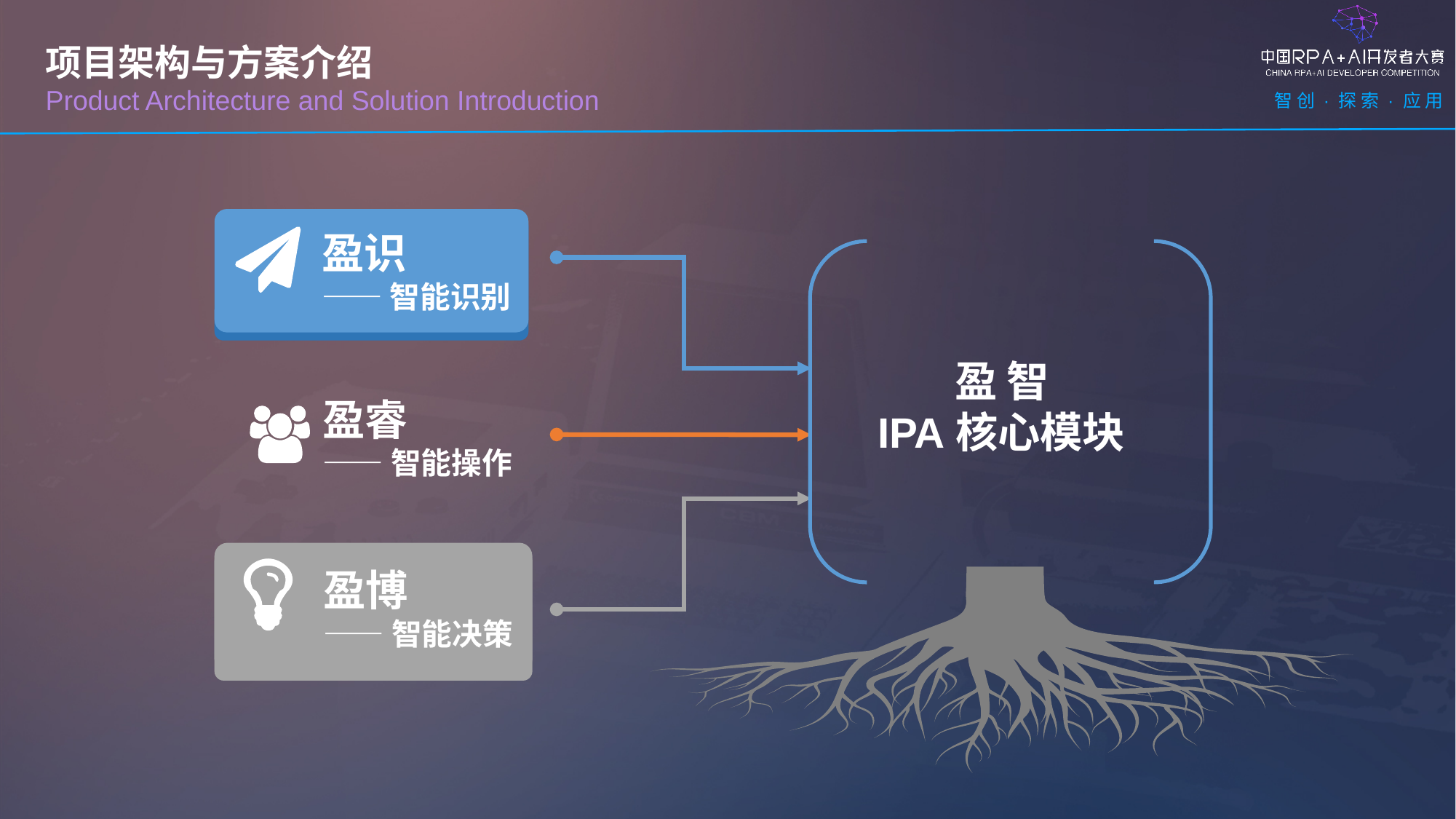

项目架构与方案介绍
Product Architecture and Solution Introduction

盈识
——智能识别

盈 智
IPA核心模块

盈睿
——智能操作

盈博
——智能决策